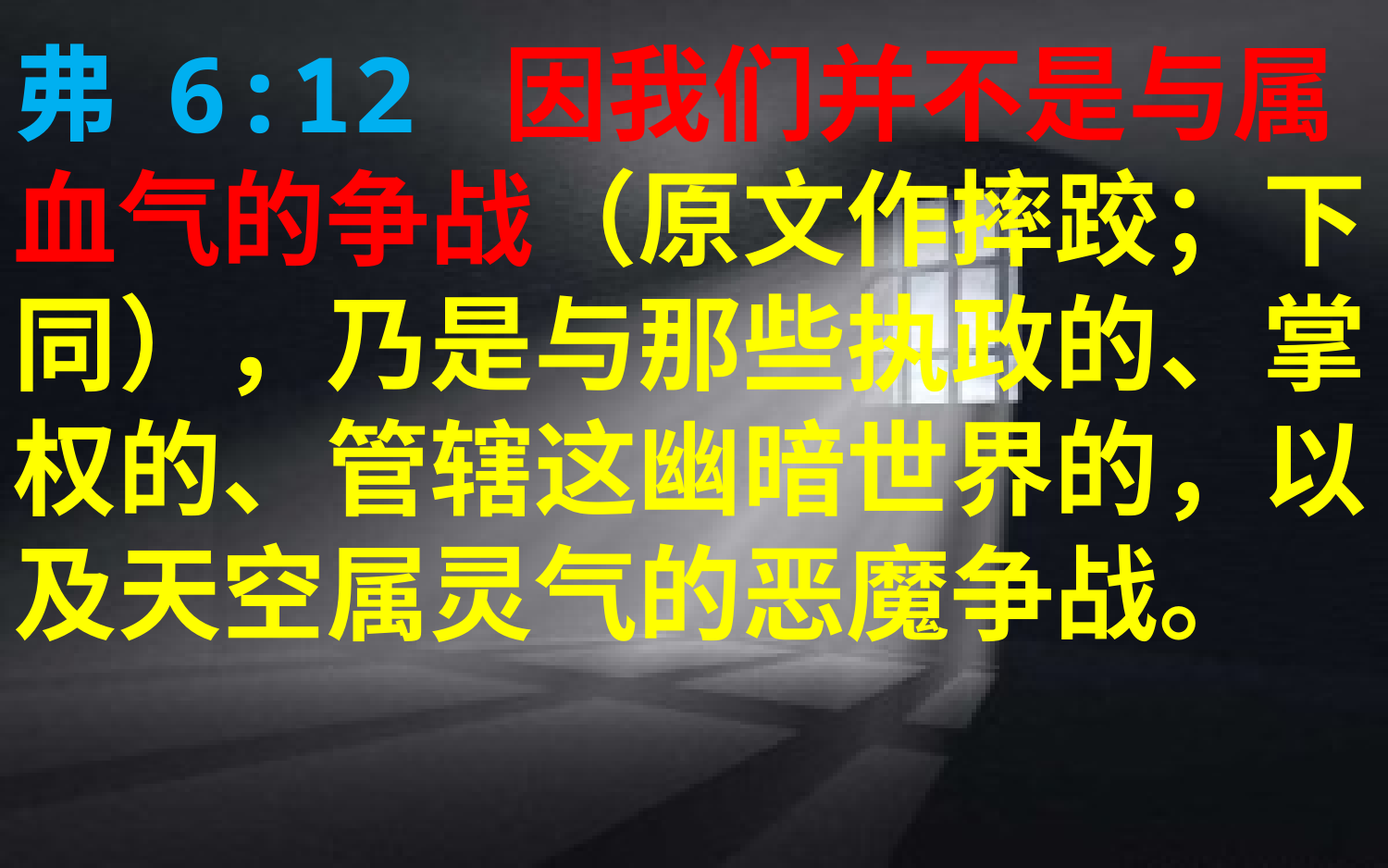

弗 6:12 因我们并不是与属血气的争战（原文作摔跤；下同），乃是与那些执政的、掌权的、管辖这幽暗世界的，以及天空属灵气的恶魔争战。